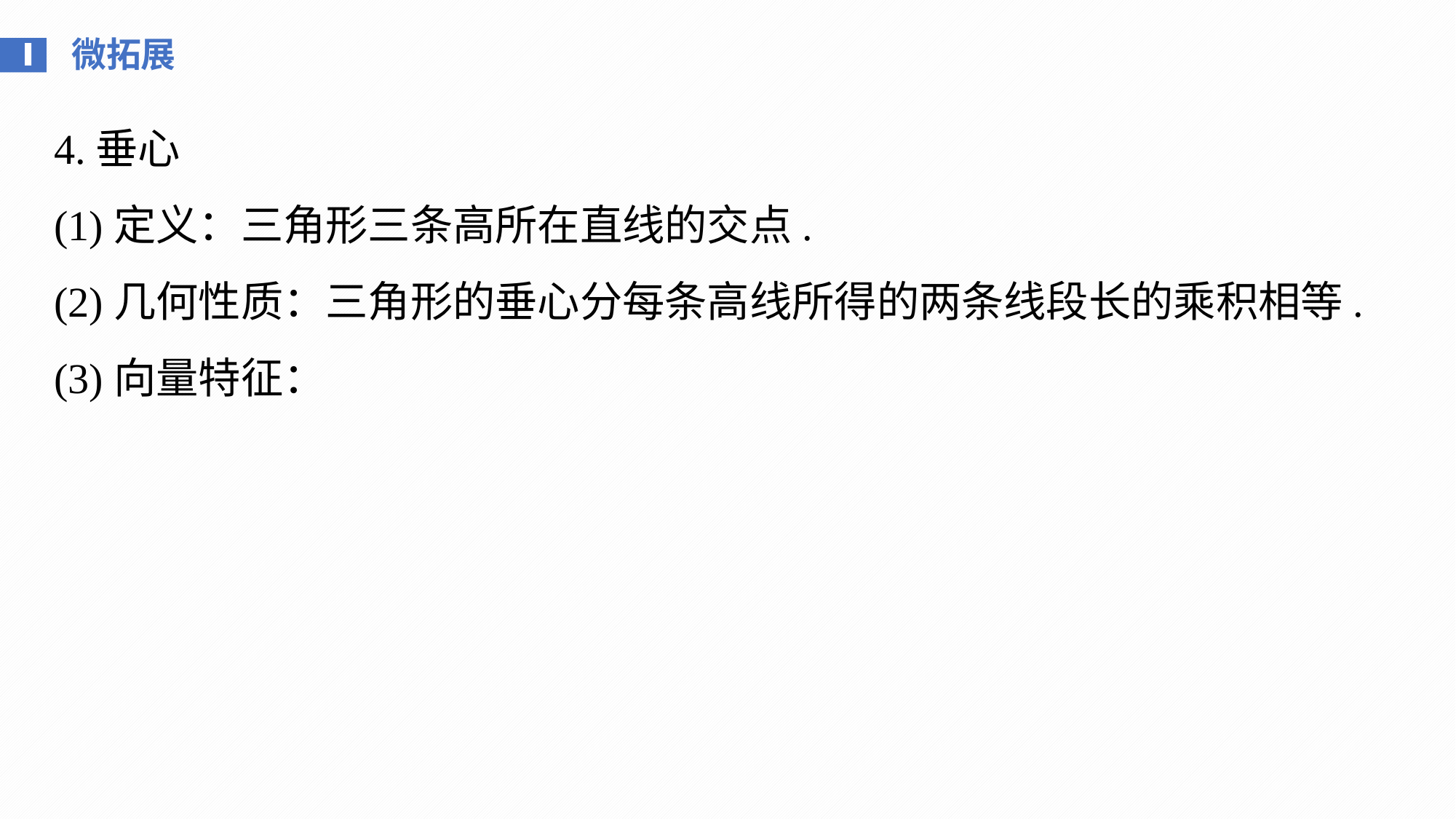

微拓展

4.垂心
(1)定义：三角形三条高所在直线的交点.
(2)几何性质：三角形的垂心分每条高线所得的两条线段长的乘积相等.
(3)向量特征：